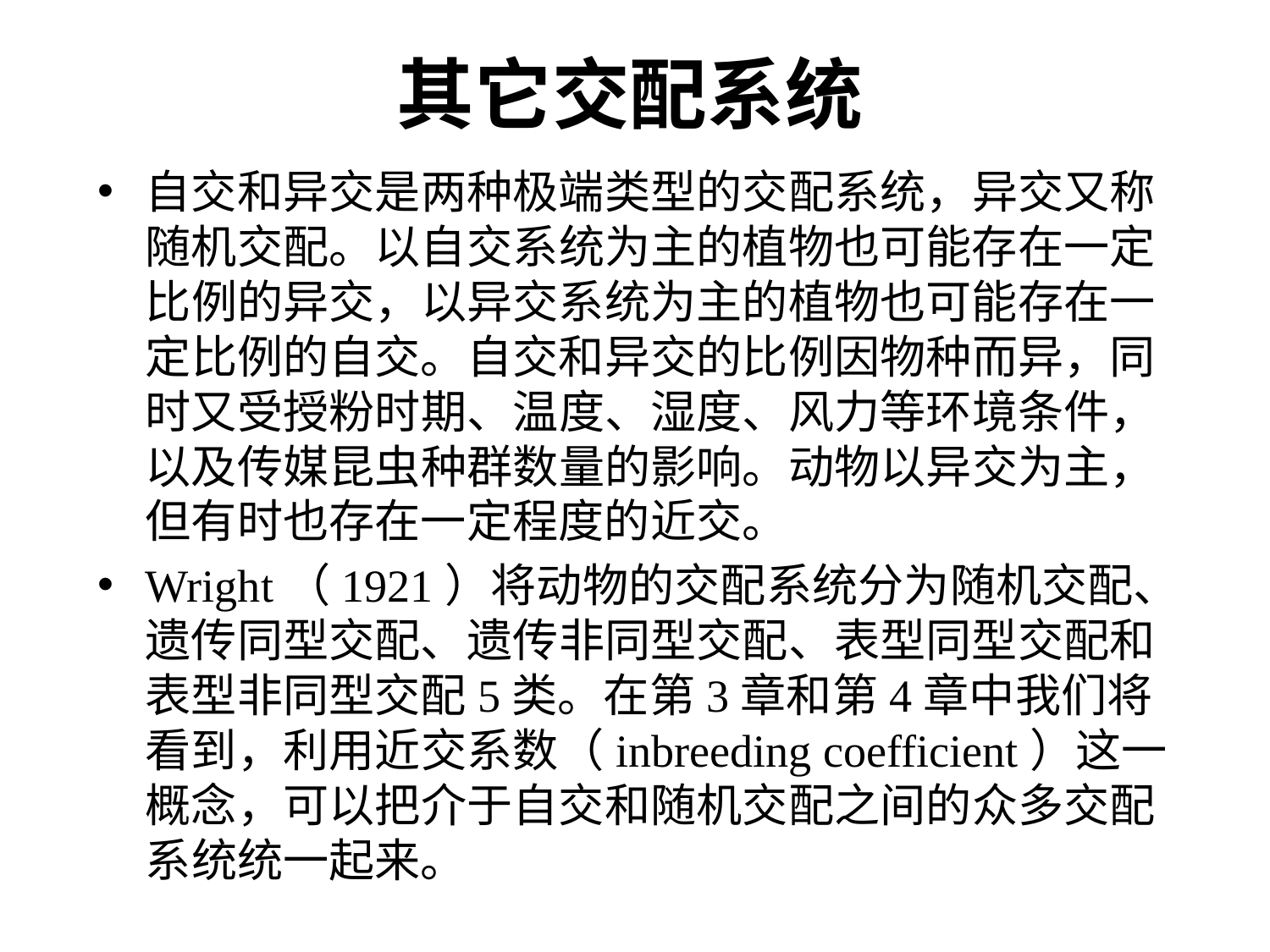

# 其它交配系统
自交和异交是两种极端类型的交配系统，异交又称随机交配。以自交系统为主的植物也可能存在一定比例的异交，以异交系统为主的植物也可能存在一定比例的自交。自交和异交的比例因物种而异，同时又受授粉时期、温度、湿度、风力等环境条件，以及传媒昆虫种群数量的影响。动物以异交为主，但有时也存在一定程度的近交。
Wright（1921）将动物的交配系统分为随机交配、遗传同型交配、遗传非同型交配、表型同型交配和表型非同型交配5类。在第3章和第4章中我们将看到，利用近交系数（inbreeding coefficient）这一概念，可以把介于自交和随机交配之间的众多交配系统统一起来。